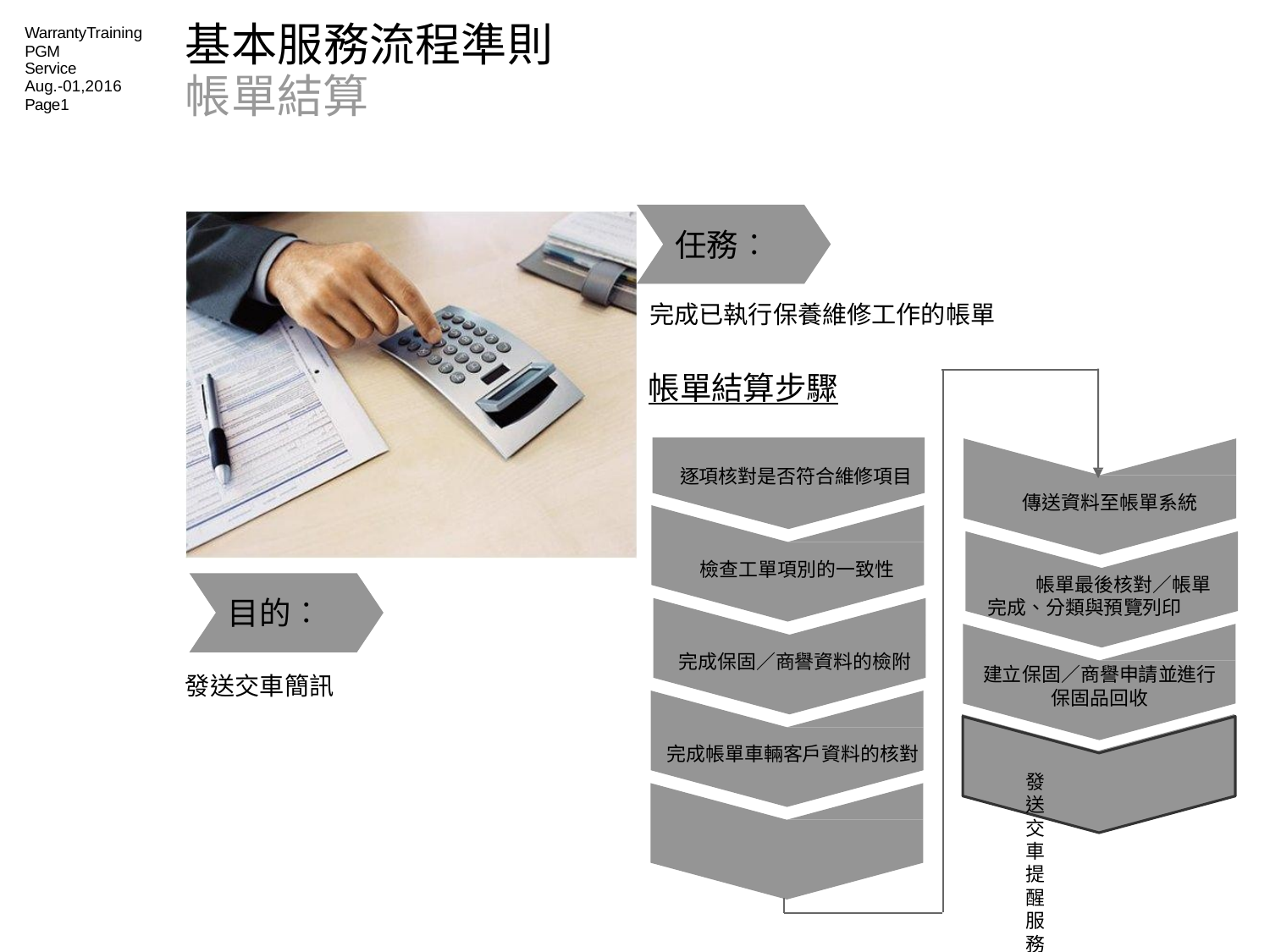

# 基本服務流程準則帳單結算
WarrantyTrainingPGM
Service
Aug.-01,2016
Page1

任務︰

完成已執行保養維修工作的帳單

帳單結算步驟

逐項核對是否符合維修項目
傳送資料至帳單系統

檢查工單項別的一致性
帳單最後核對／帳單完成、分類與預覽列印

目的︰

完成保固／商譽資料的檢附
建立保固／商譽申請並進行保固品回收
發送交車簡訊

完成帳單車輛客戶資料的核對
發送交車提醒服務

檢查帳單型態